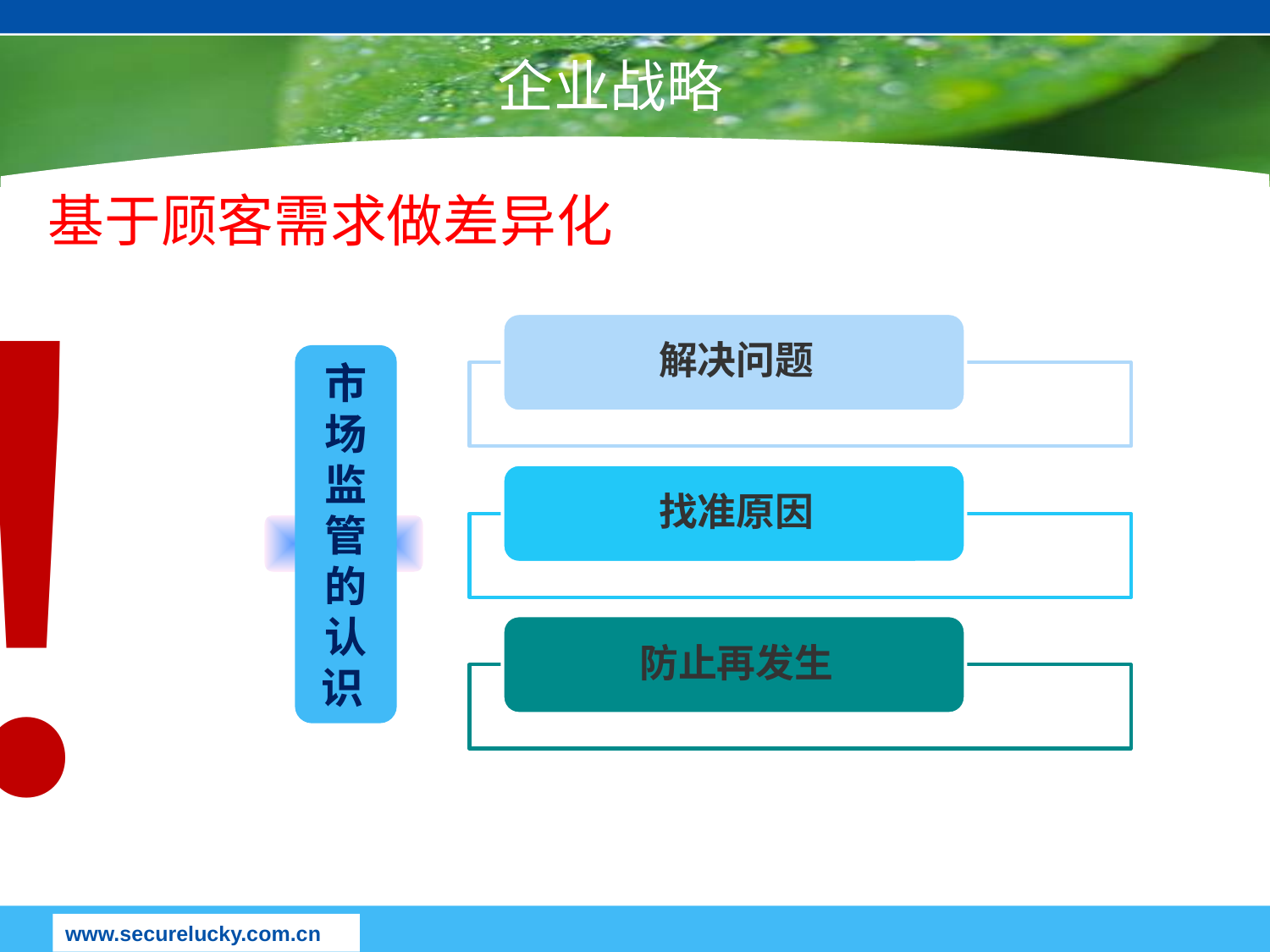

企业战略
基于顾客需求做差异化

！

解决问题
找准原因
防止再发生
市场监管的认识

www.themegallery.com
www.securelucky.com.cn